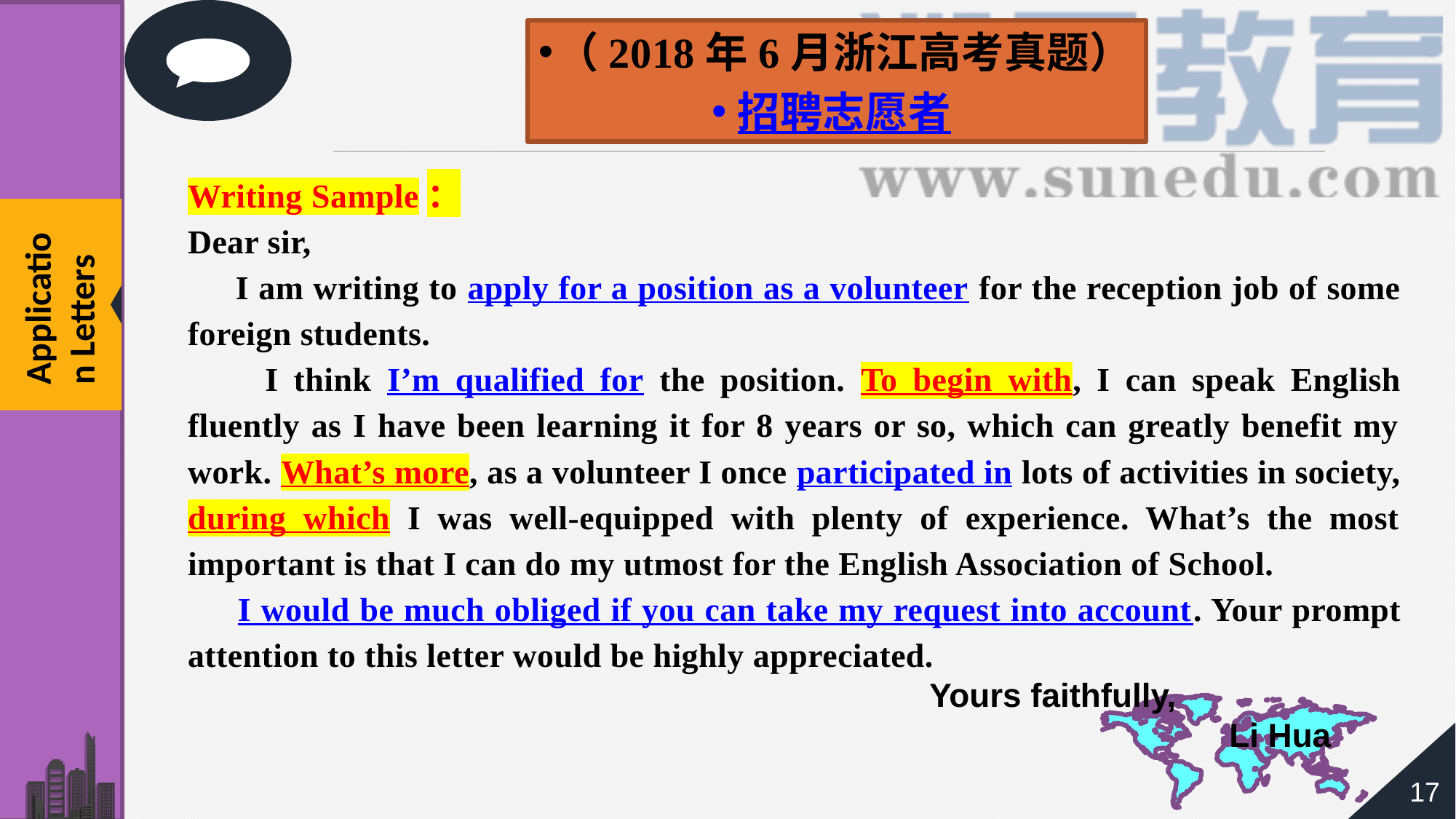

（2018年6月浙江高考真题）
招聘志愿者
Writing Sample：
Dear sir,
     I am writing to apply for a position as a volunteer for the reception job of some foreign students.
     I think I’m qualified for the position. To begin with, I can speak English fluently as I have been learning it for 8 years or so, which can greatly benefit my work. What’s more, as a volunteer I once participated in lots of activities in society, during which I was well-equipped with plenty of experience. What’s the most important is that I can do my utmost for the English Association of School.
     I would be much obliged if you can take my request into account. Your prompt attention to this letter would be highly appreciated.
            Yours faithfully,                                                   		Li Hua